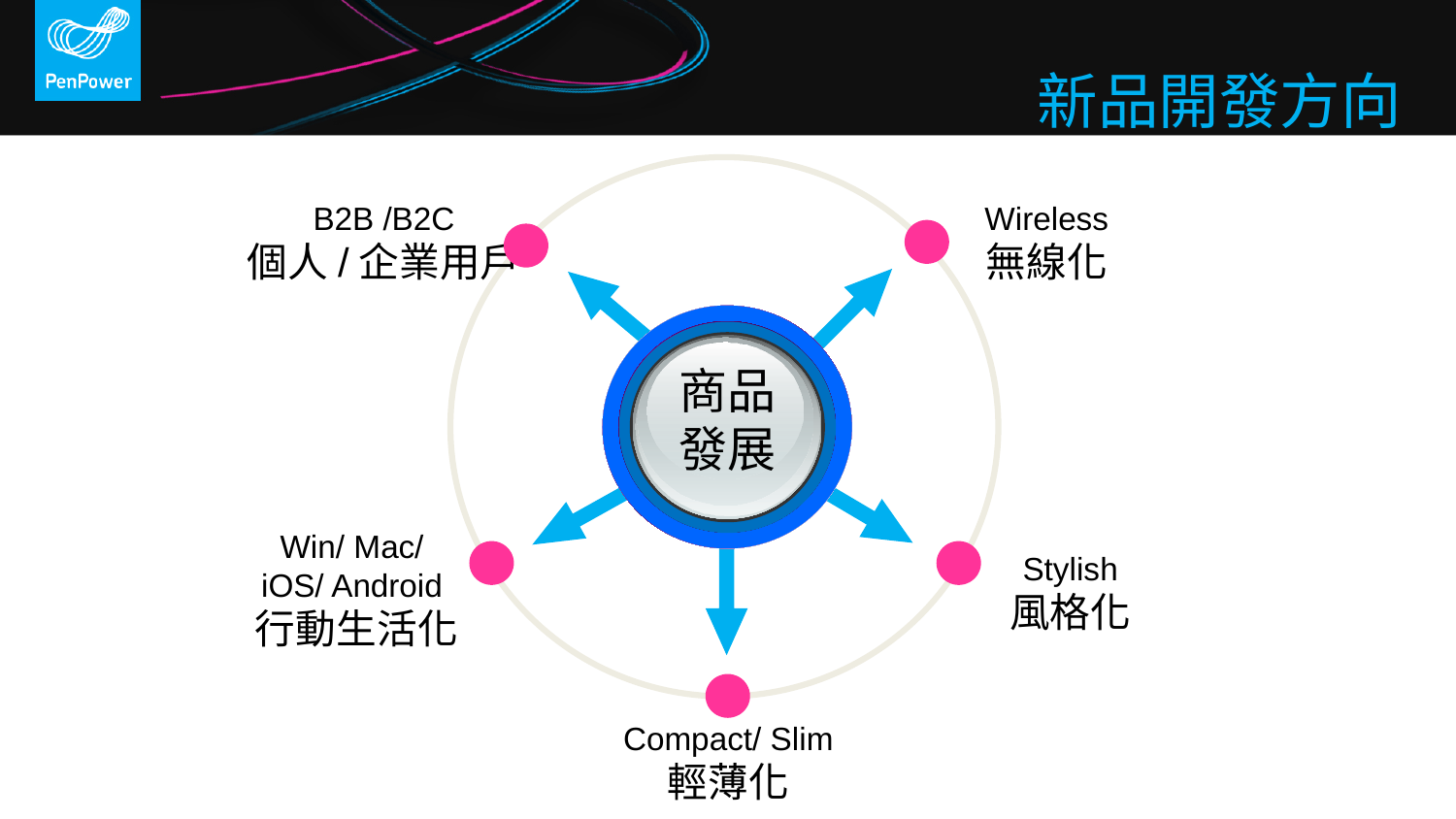

# 新品開發方向

B2B /B2C
個人/企業用戶
Wireless
無線化

商品
發展

Win/ Mac/
iOS/ Android
行動生活化

Stylish
風格化

Compact/ Slim
輕薄化